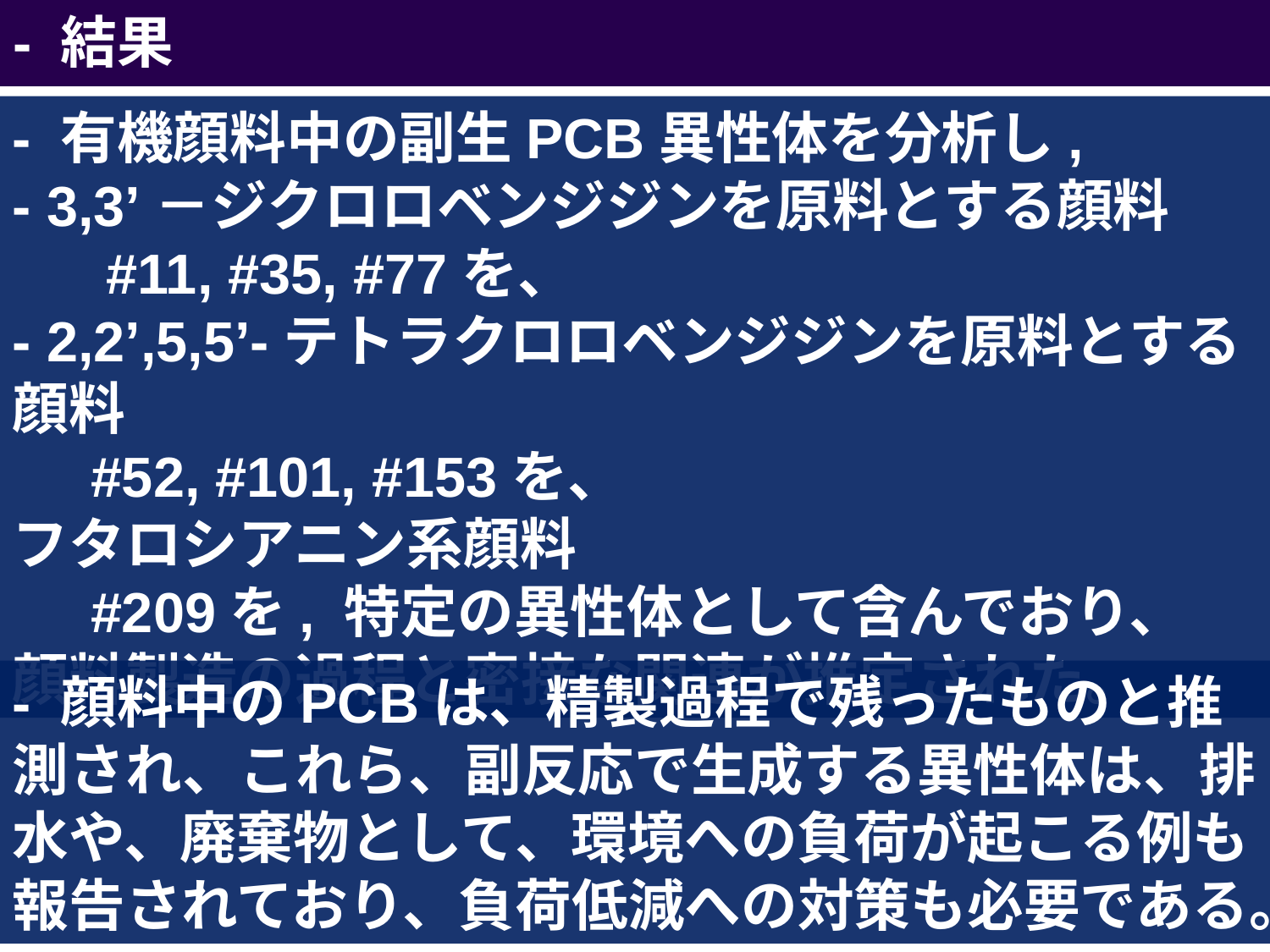

- 結果

- 有機顔料中の副生PCB異性体を分析し,
- 3,3’－ジクロロベンジジンを原料とする顔料
      #11, #35, #77を、
- 2,2’,5,5’-テトラクロロベンジジンを原料とする顔料
     #52, #101, #153を、
フタロシアニン系顔料
     #209を, 特定の異性体として含んでおり、
顔料製造の過程と密接な関連が推定された。
- 顔料中のPCBは、精製過程で残ったものと推測され、これら、副反応で生成する異性体は、排水や、廃棄物として、環境への負荷が起こる例も報告されており、負荷低減への対策も必要である。